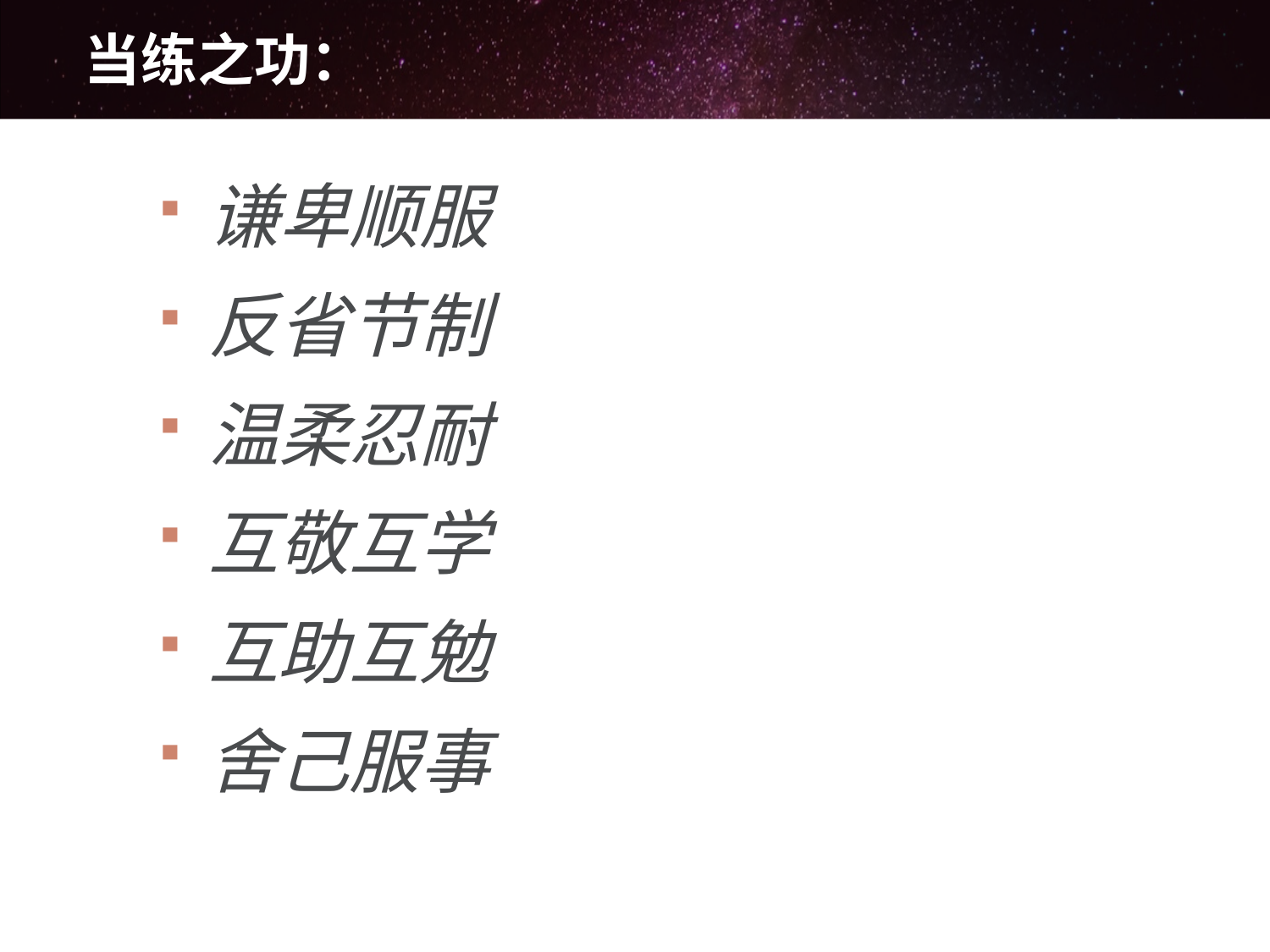

# 当练之功：
谦卑顺服
反省节制
温柔忍耐
互敬互学
互助互勉
舍己服事